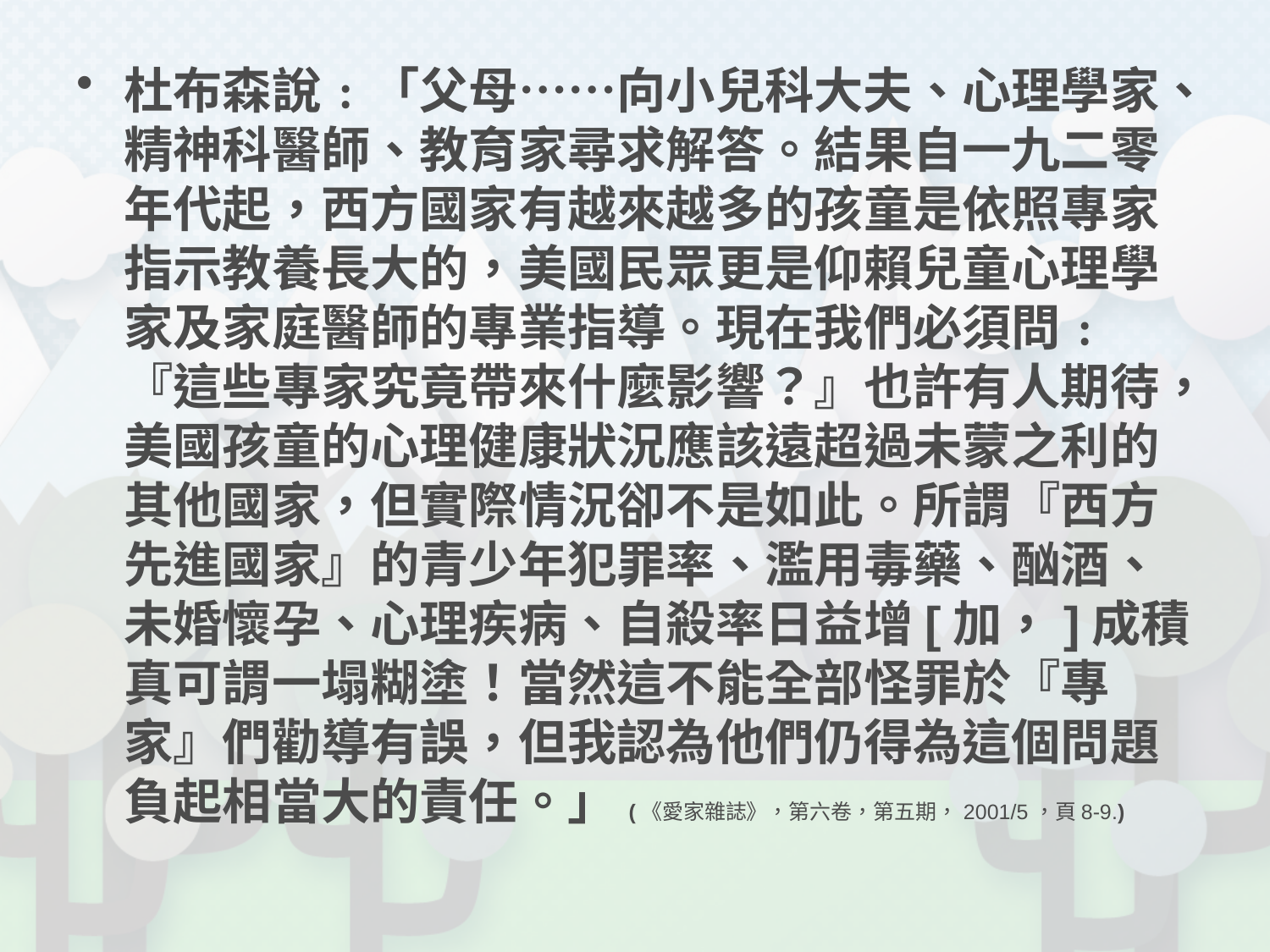

#
杜布森說﹕「父母……向小兒科大夫、心理學家、精神科醫師、教育家尋求解答。結果自一九二零年代起，西方國家有越來越多的孩童是依照專家指示教養長大的，美國民眾更是仰賴兒童心理學家及家庭醫師的專業指導。現在我們必須問﹕『這些專家究竟帶來什麼影響？』也許有人期待，美國孩童的心理健康狀況應該遠超過未蒙之利的其他國家，但實際情況卻不是如此。所謂『西方先進國家』的青少年犯罪率、濫用毒藥、酗酒、未婚懷孕、心理疾病、自殺率日益增[加，]成積真可謂一塌糊塗！當然這不能全部怪罪於『專家』們勸導有誤，但我認為他們仍得為這個問題負起相當大的責任。」(《愛家雜誌》，第六卷，第五期，2001/5，頁8-9.)